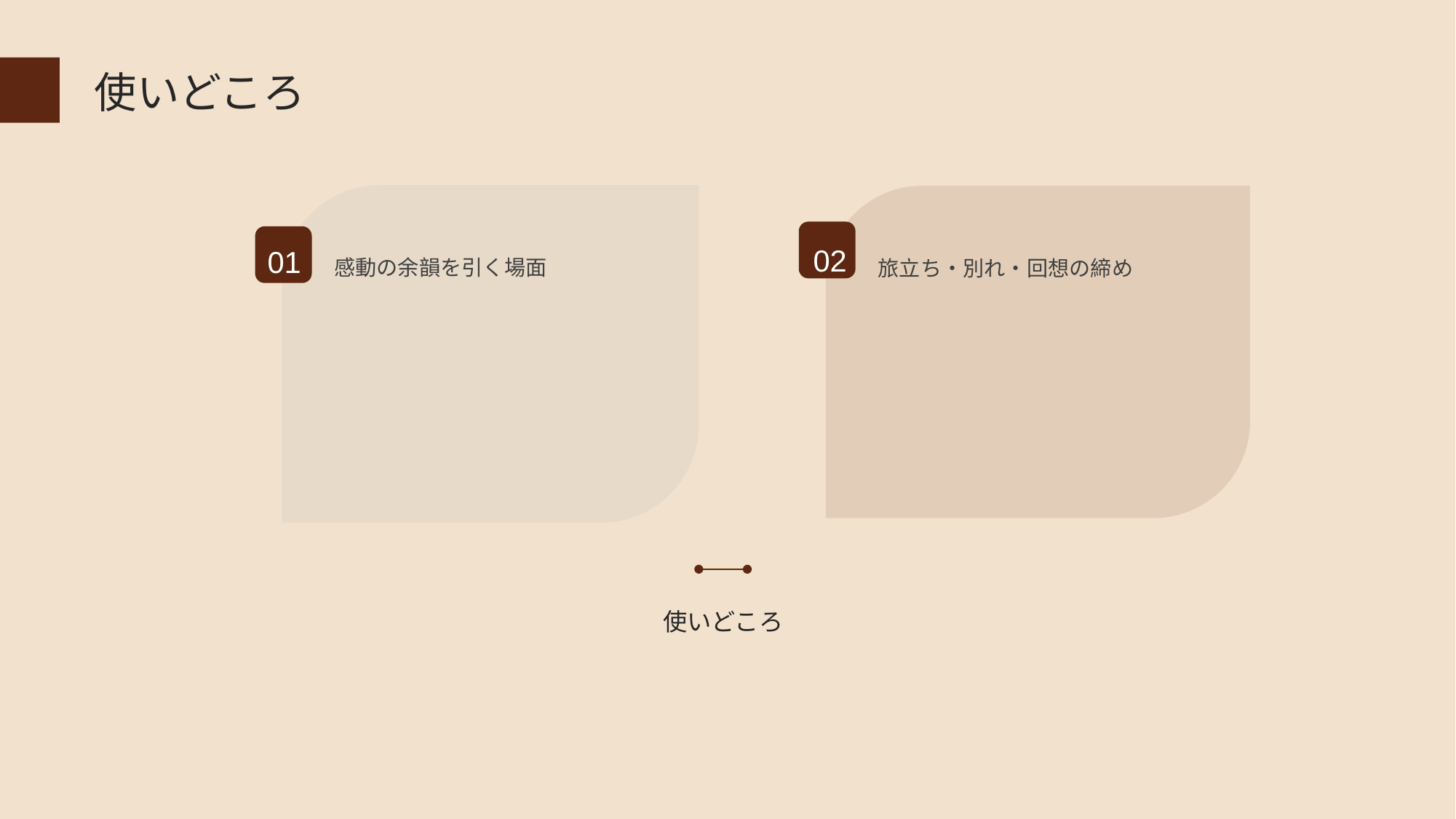

使いどころ

02
01
感動の余韻を引く場面
旅立ち・別れ・回想の締め
使いどころ